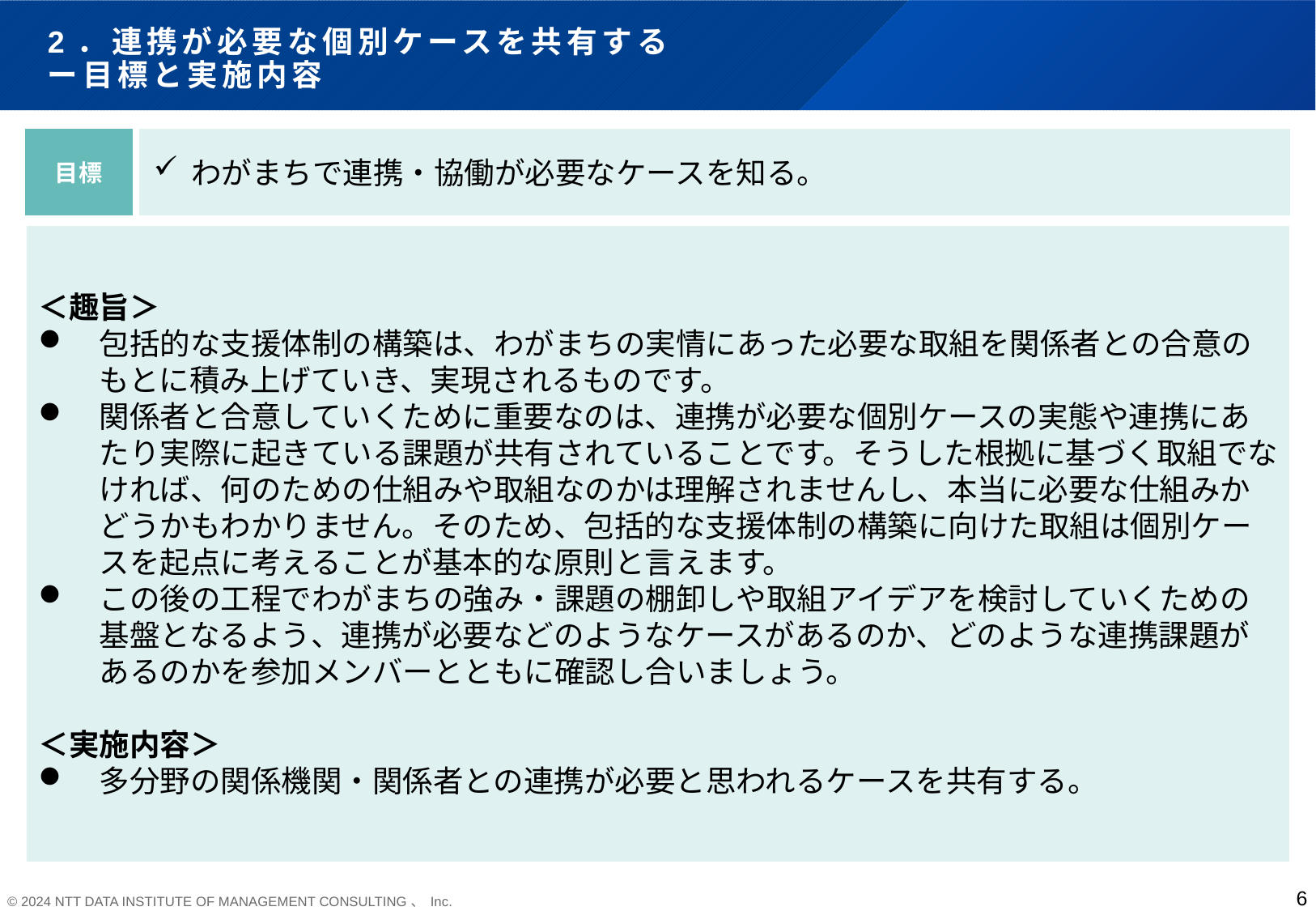

# 2．連携が必要な個別ケースを共有する ー目標と実施内容
目標
わがまちで連携・協働が必要なケースを知る。
＜趣旨＞
包括的な支援体制の構築は、わがまちの実情にあった必要な取組を関係者との合意のもとに積み上げていき、実現されるものです。
関係者と合意していくために重要なのは、連携が必要な個別ケースの実態や連携にあたり実際に起きている課題が共有されていることです。そうした根拠に基づく取組でなければ、何のための仕組みや取組なのかは理解されませんし、本当に必要な仕組みかどうかもわかりません。そのため、包括的な支援体制の構築に向けた取組は個別ケースを起点に考えることが基本的な原則と言えます。
この後の工程でわがまちの強み・課題の棚卸しや取組アイデアを検討していくための基盤となるよう、連携が必要などのようなケースがあるのか、どのような連携課題があるのかを参加メンバーとともに確認し合いましょう。

＜実施内容＞
多分野の関係機関・関係者との連携が必要と思われるケースを共有する。
6